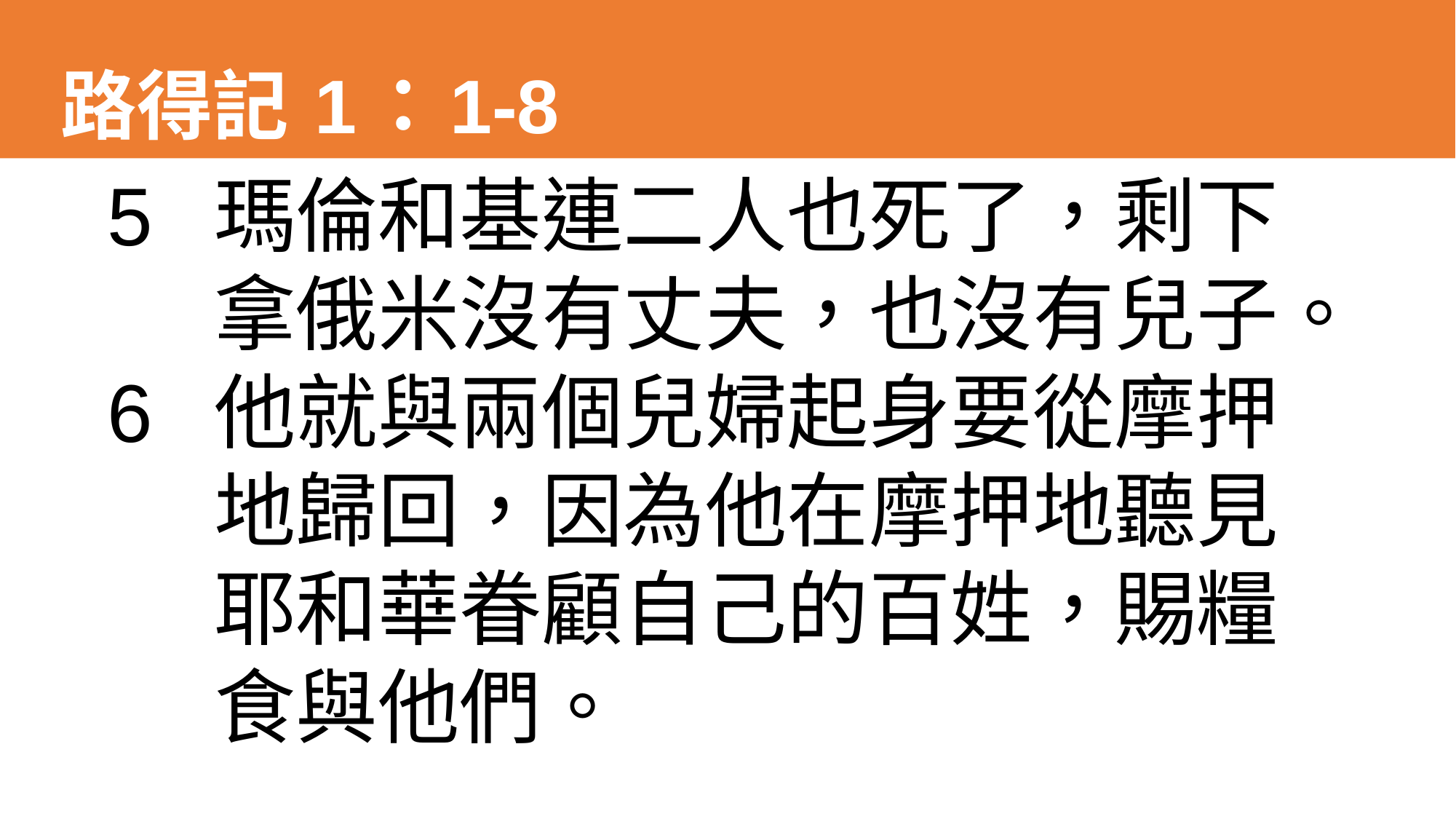

路得記 1：1-8

5	瑪倫和基連二人也死了，剩下拿俄米沒有丈夫，也沒有兒子。
6	他就與兩個兒婦起身要從摩押地歸回，因為他在摩押地聽見耶和華眷顧自己的百姓，賜糧食與他們。